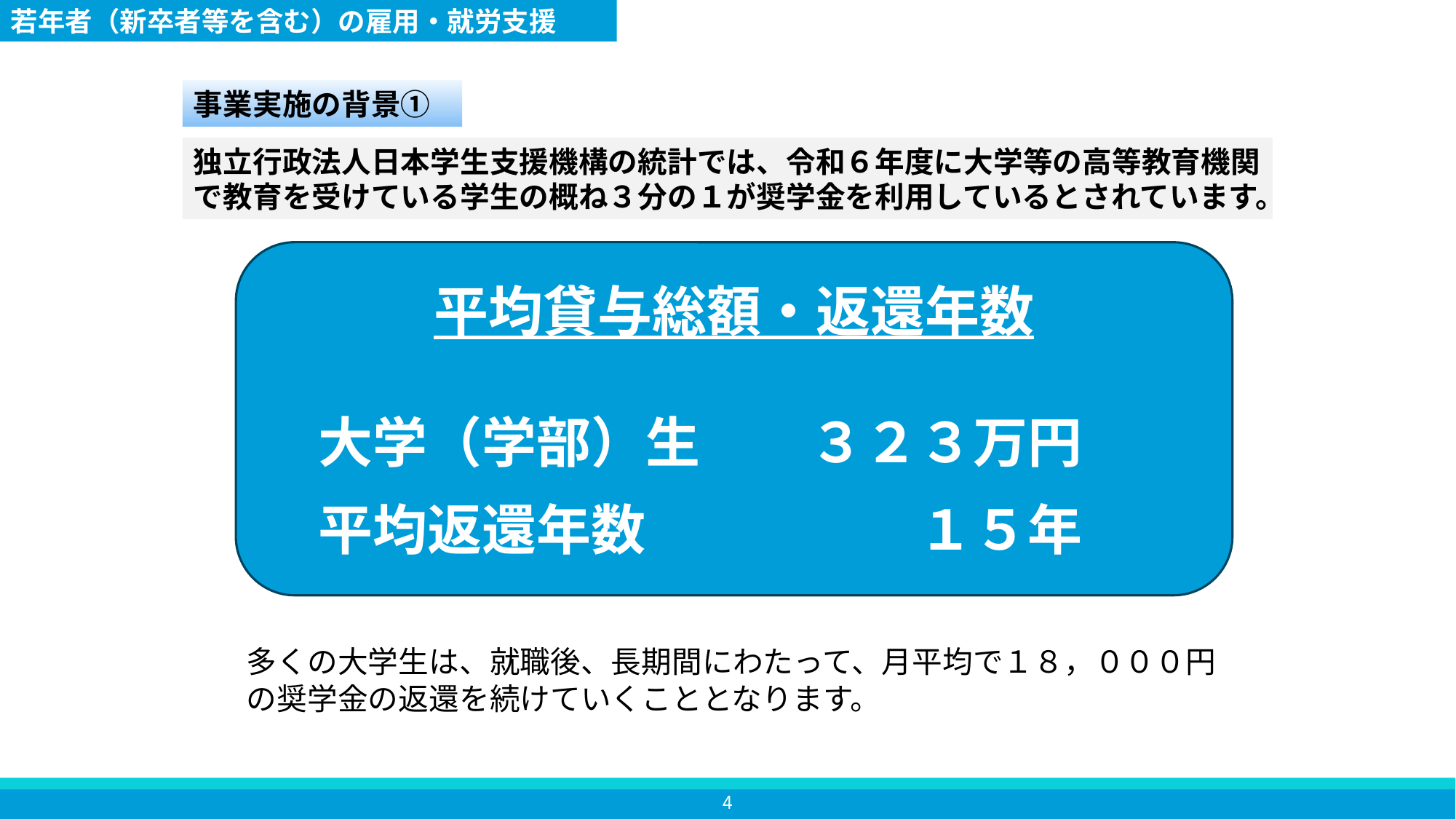

若年者（新卒者等を含む）の雇用・就労支援
事業実施の背景①
独立行政法人日本学生支援機構の統計では、令和６年度に大学等の高等教育機関で教育を受けている学生の概ね３分の１が奨学金を利用しているとされています。
平均貸与総額・返還年数

　大学（学部）生　　３２３万円

　平均返還年数　　　　　１５年
？
多くの大学生は、就職後、長期間にわたって、月平均で１８，０００円の奨学金の返還を続けていくこととなります。

4